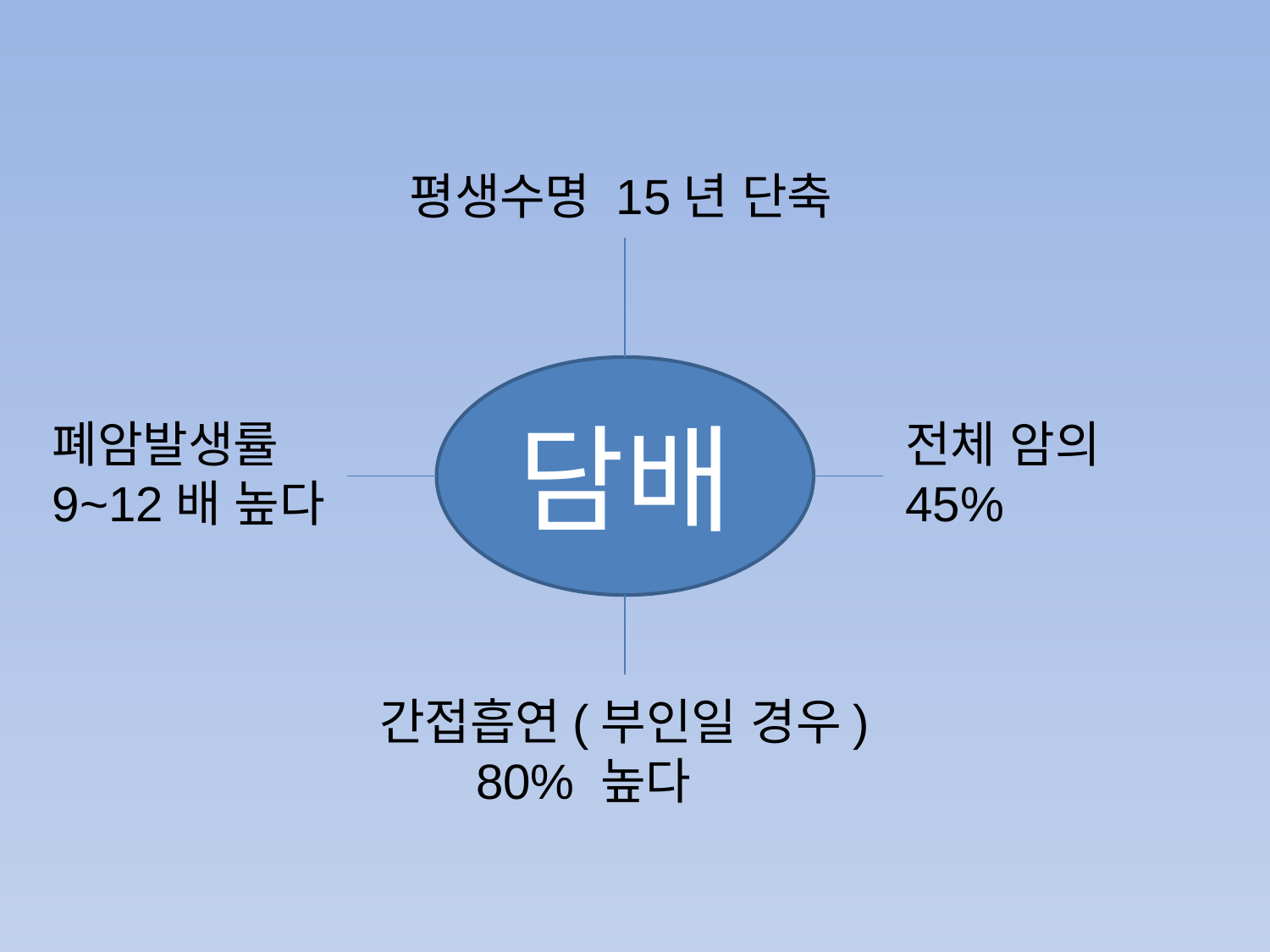

평생수명 15년 단축
담배
폐암발생률
9~12배 높다
전체 암의 45%
간접흡연(부인일 경우)
       80% 높다